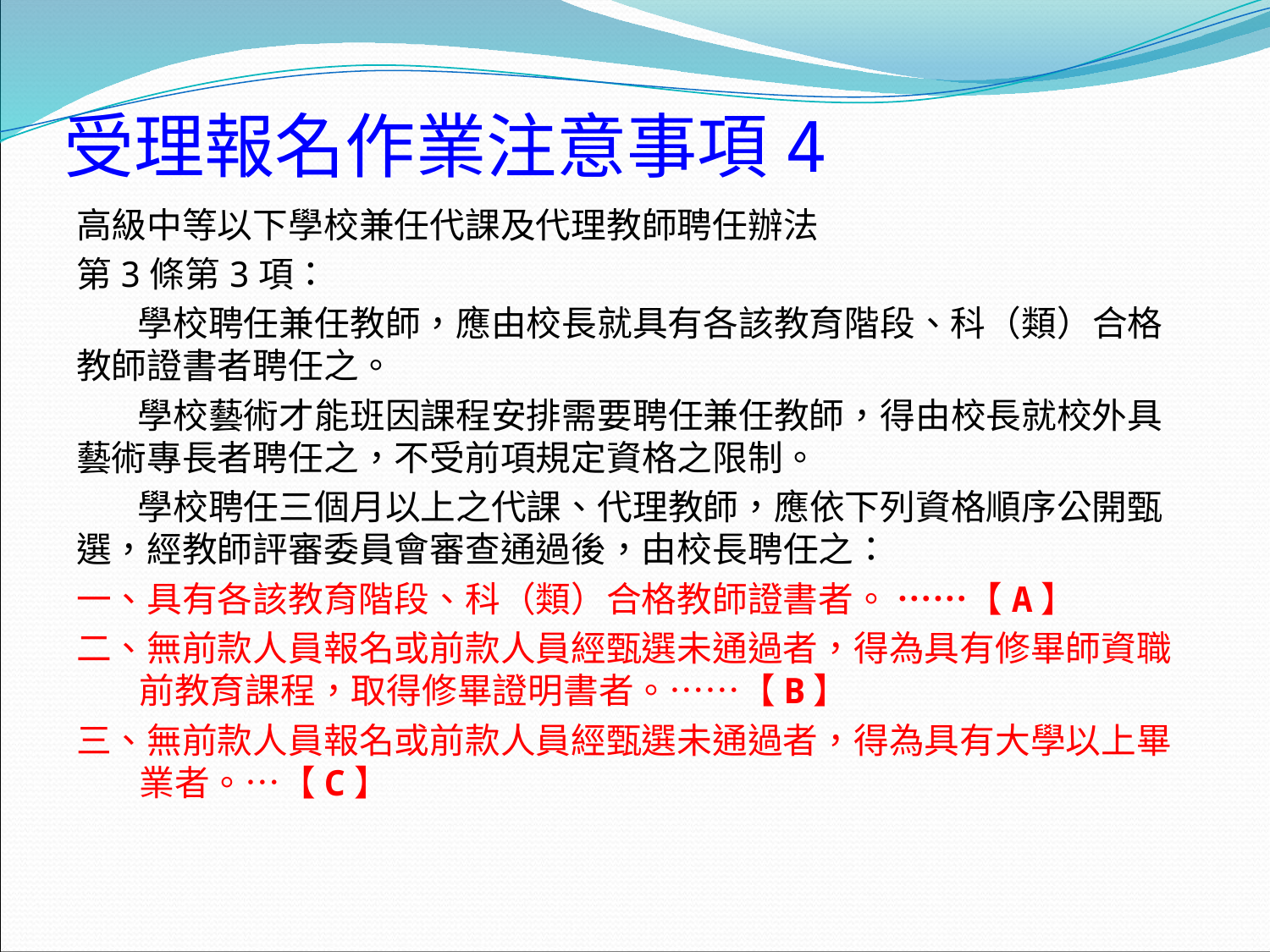

# 受理報名作業注意事項4
高級中等以下學校兼任代課及代理教師聘任辦法
第3條第3項：
學校聘任兼任教師，應由校長就具有各該教育階段、科（類）合格教師證書者聘任之。
學校藝術才能班因課程安排需要聘任兼任教師，得由校長就校外具藝術專長者聘任之，不受前項規定資格之限制。
學校聘任三個月以上之代課、代理教師，應依下列資格順序公開甄選，經教師評審委員會審查通過後，由校長聘任之：
一、具有各該教育階段、科（類）合格教師證書者。 ……【A】
二、無前款人員報名或前款人員經甄選未通過者，得為具有修畢師資職前教育課程，取得修畢證明書者。……【B】
三、無前款人員報名或前款人員經甄選未通過者，得為具有大學以上畢業者。…【C】